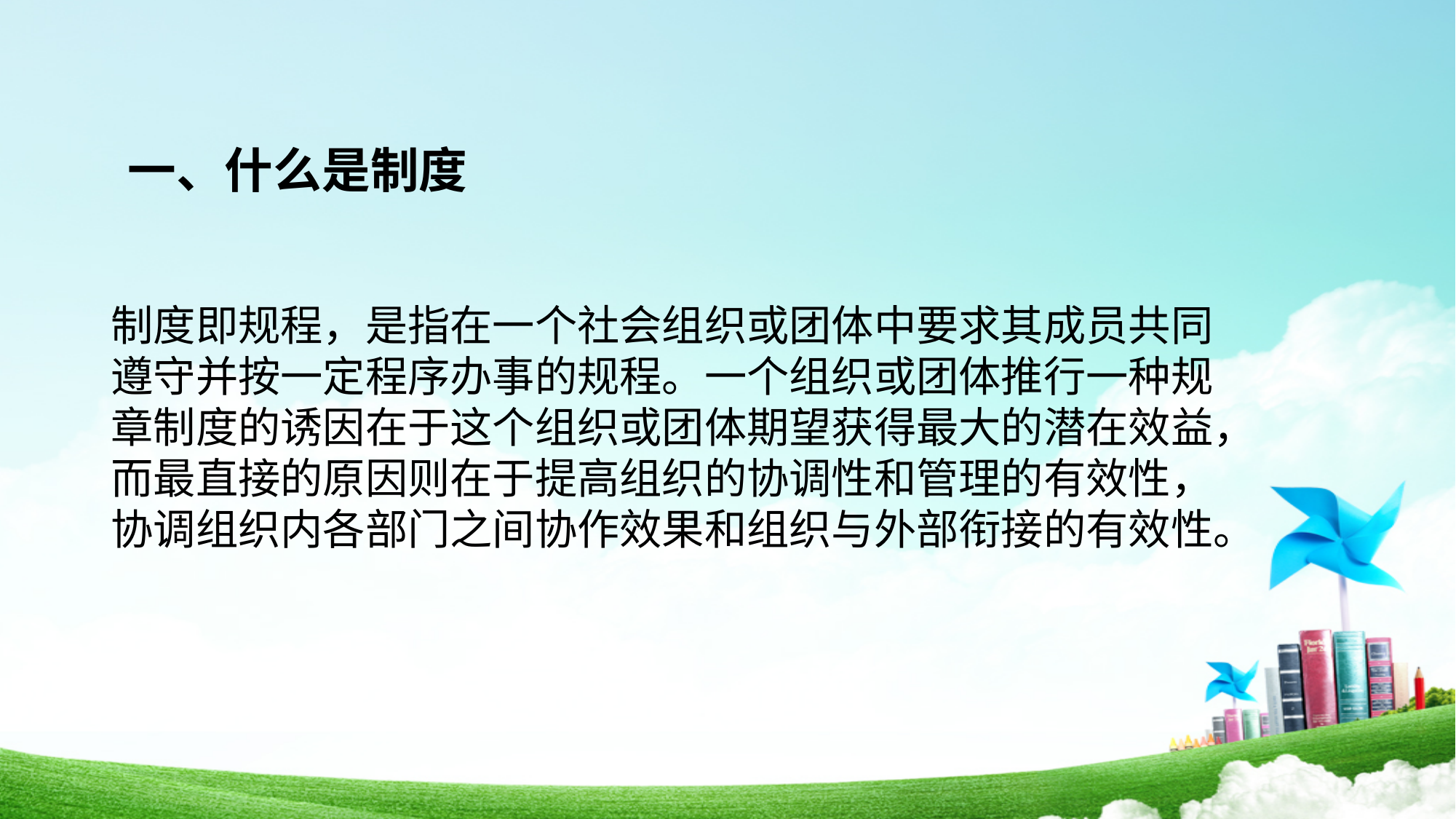

一、什么是制度

制度即规程，是指在一个社会组织或团体中要求其成员共同遵守并按一定程序办事的规程。一个组织或团体推行一种规章制度的诱因在于这个组织或团体期望获得最大的潜在效益，而最直接的原因则在于提高组织的协调性和管理的有效性，协调组织内各部门之间协作效果和组织与外部衔接的有效性。